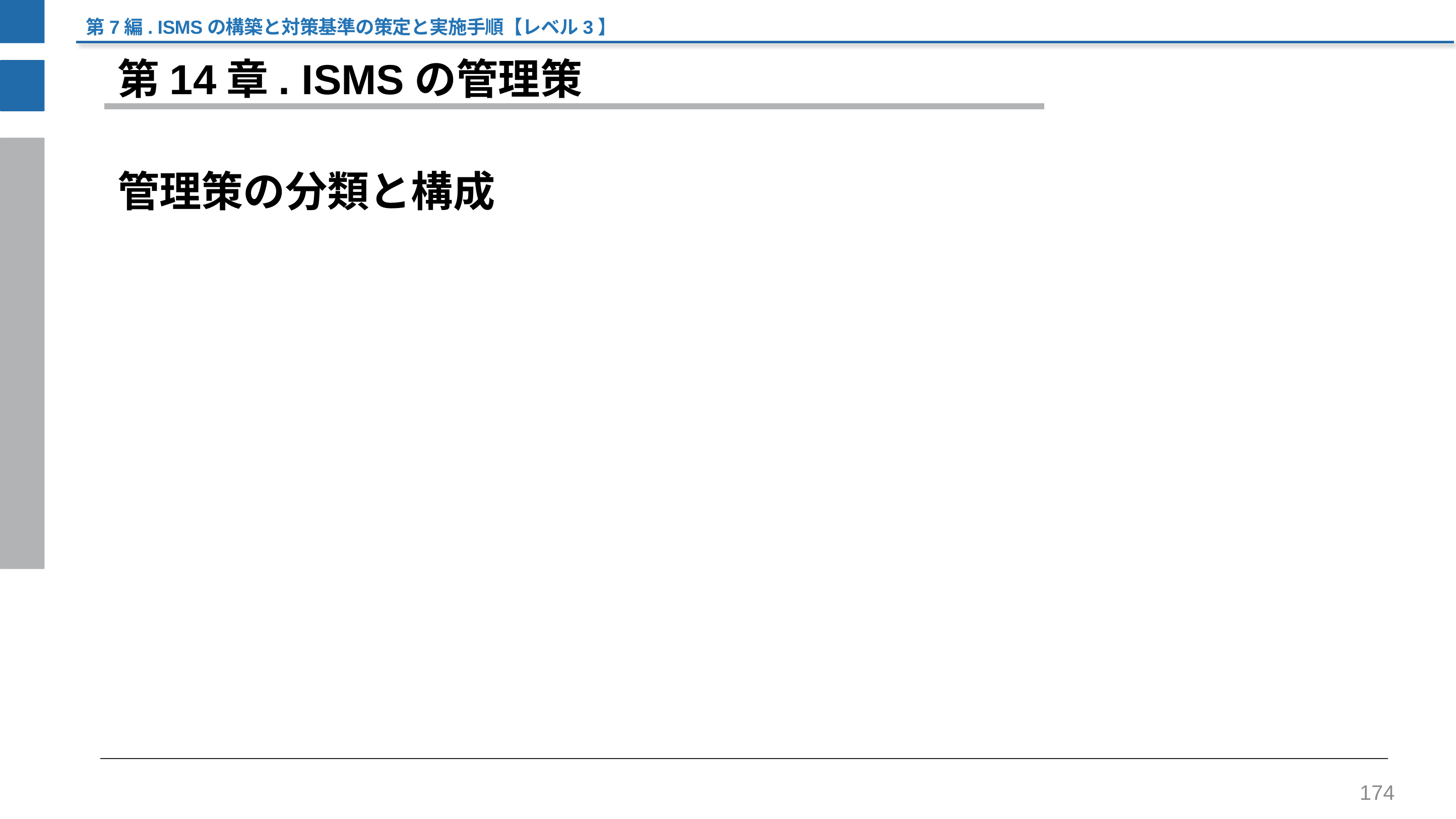

第7編. ISMSの構築と対策基準の策定と実施手順【レベル3】
第14章. ISMSの管理策
管理策の分類と構成
174